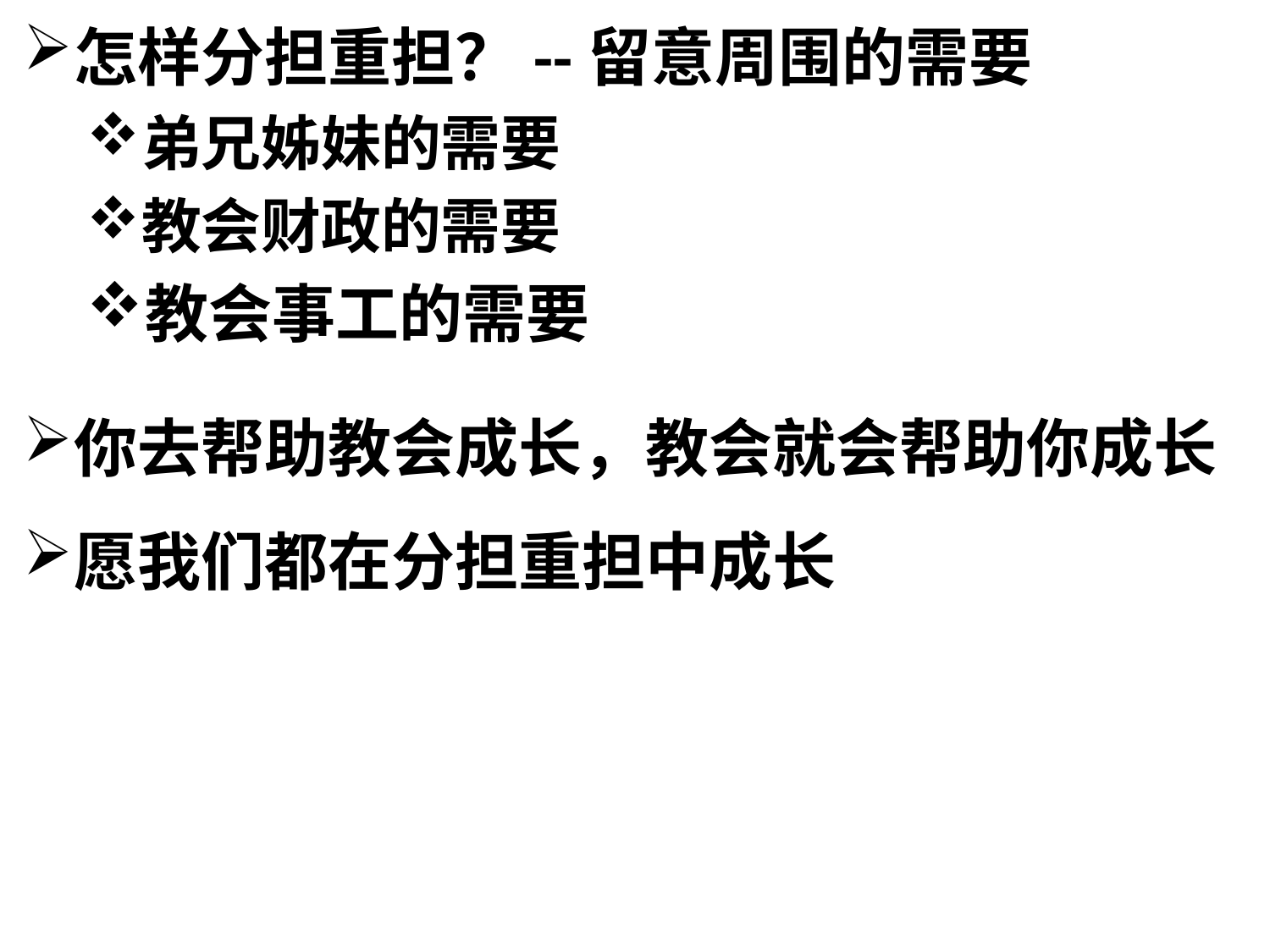

怎样分担重担？--留意周围的需要
弟兄姊妹的需要
教会财政的需要
教会事工的需要

你去帮助教会成长，教会就会帮助你成长

愿我们都在分担重担中成长